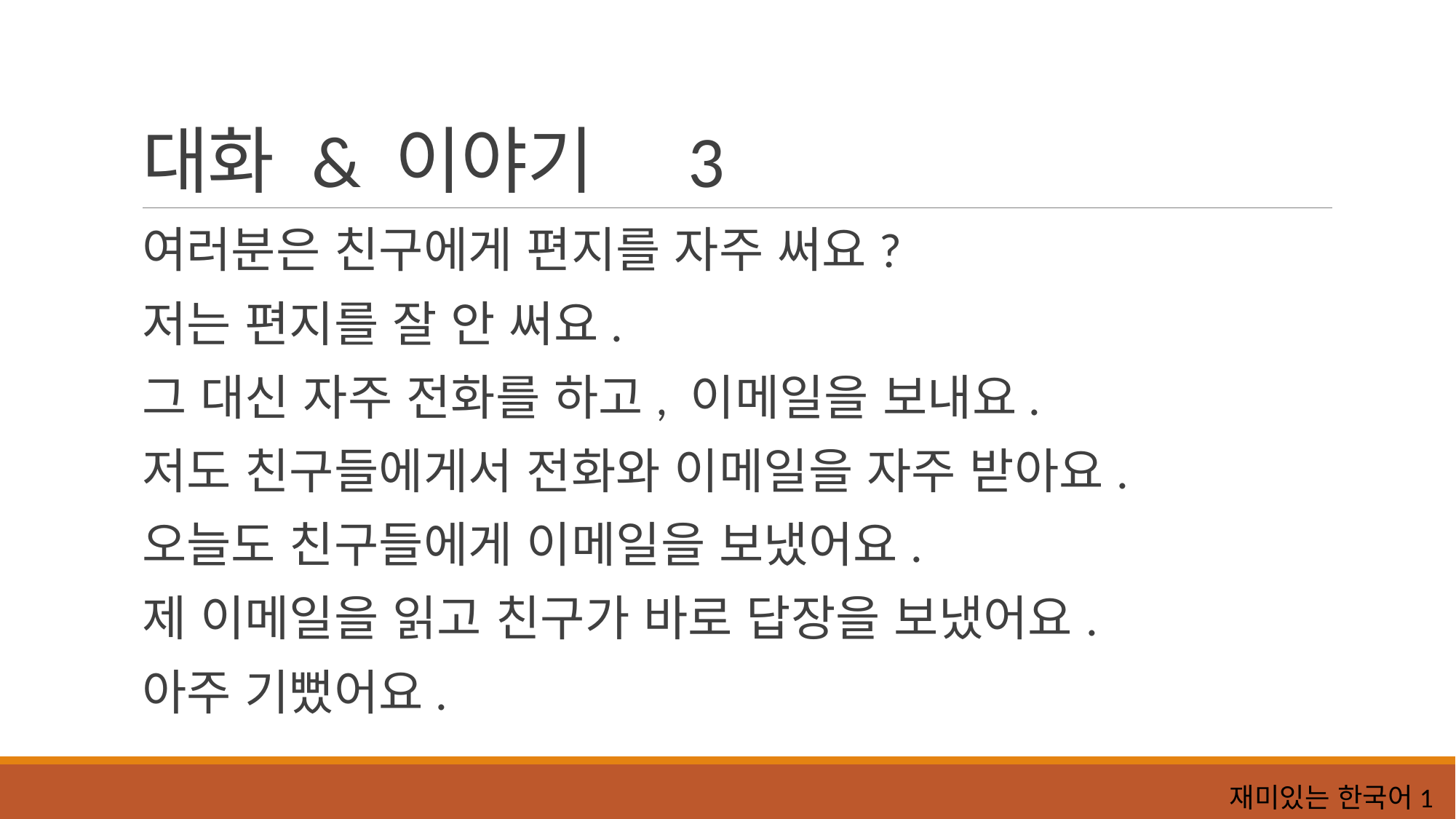

# 대화 & 이야기	3
여러분은 친구에게 편지를 자주 써요?
저는 편지를 잘 안 써요.
그 대신 자주 전화를 하고, 이메일을 보내요.
저도 친구들에게서 전화와 이메일을 자주 받아요.
오늘도 친구들에게 이메일을 보냈어요.
제 이메일을 읽고 친구가 바로 답장을 보냈어요.
아주 기뻤어요.
재미있는 한국어1